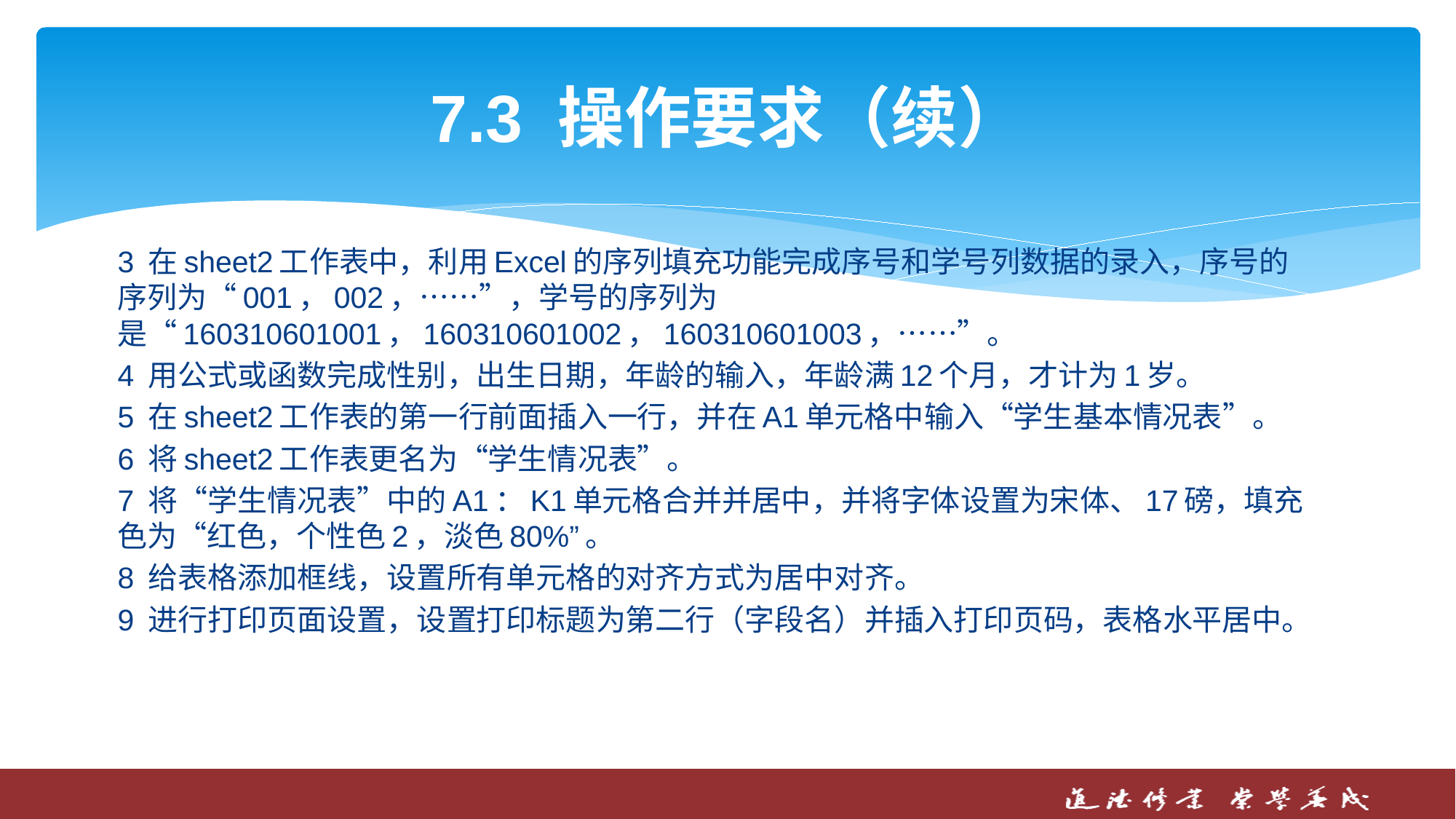

# 7.3 操作要求（续）
3 在sheet2工作表中，利用Excel的序列填充功能完成序号和学号列数据的录入，序号的序列为“001，002，……”，学号的序列为是“160310601001，160310601002，160310601003，……”。
4 用公式或函数完成性别，出生日期，年龄的输入，年龄满12个月，才计为1岁。
5 在sheet2工作表的第一行前面插入一行，并在A1单元格中输入“学生基本情况表”。
6 将sheet2工作表更名为“学生情况表”。
7 将“学生情况表”中的A1：K1单元格合并并居中，并将字体设置为宋体、17磅，填充色为“红色，个性色2，淡色80%”。
8 给表格添加框线，设置所有单元格的对齐方式为居中对齐。
9 进行打印页面设置，设置打印标题为第二行（字段名）并插入打印页码，表格水平居中。